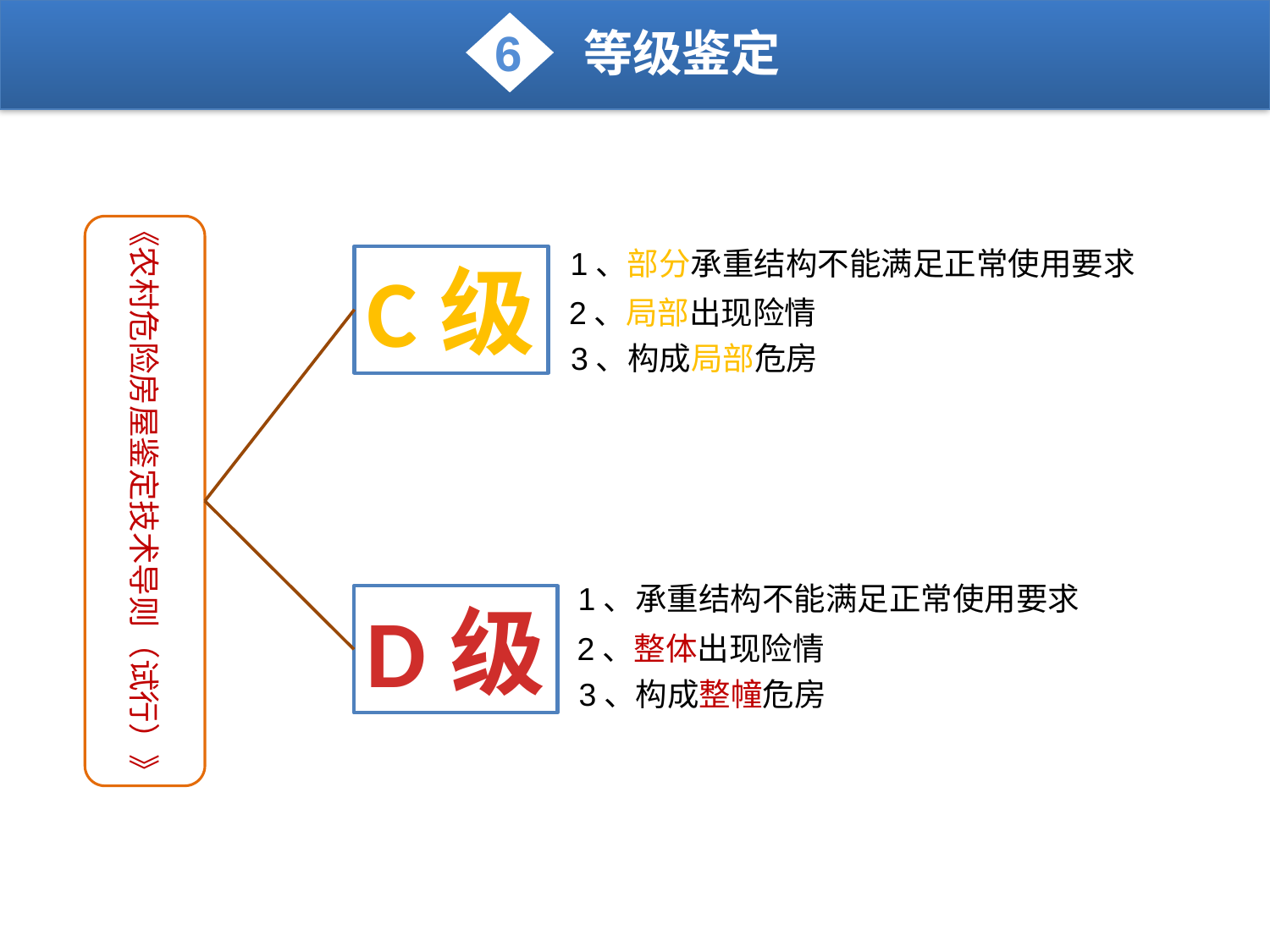

6
等级鉴定
《农村危险房屋鉴定技术导则（试行）》
1、部分承重结构不能满足正常使用要求
2、局部出现险情
3、构成局部危房
C级
1、承重结构不能满足正常使用要求
2、整体出现险情
3、构成整幢危房
D级